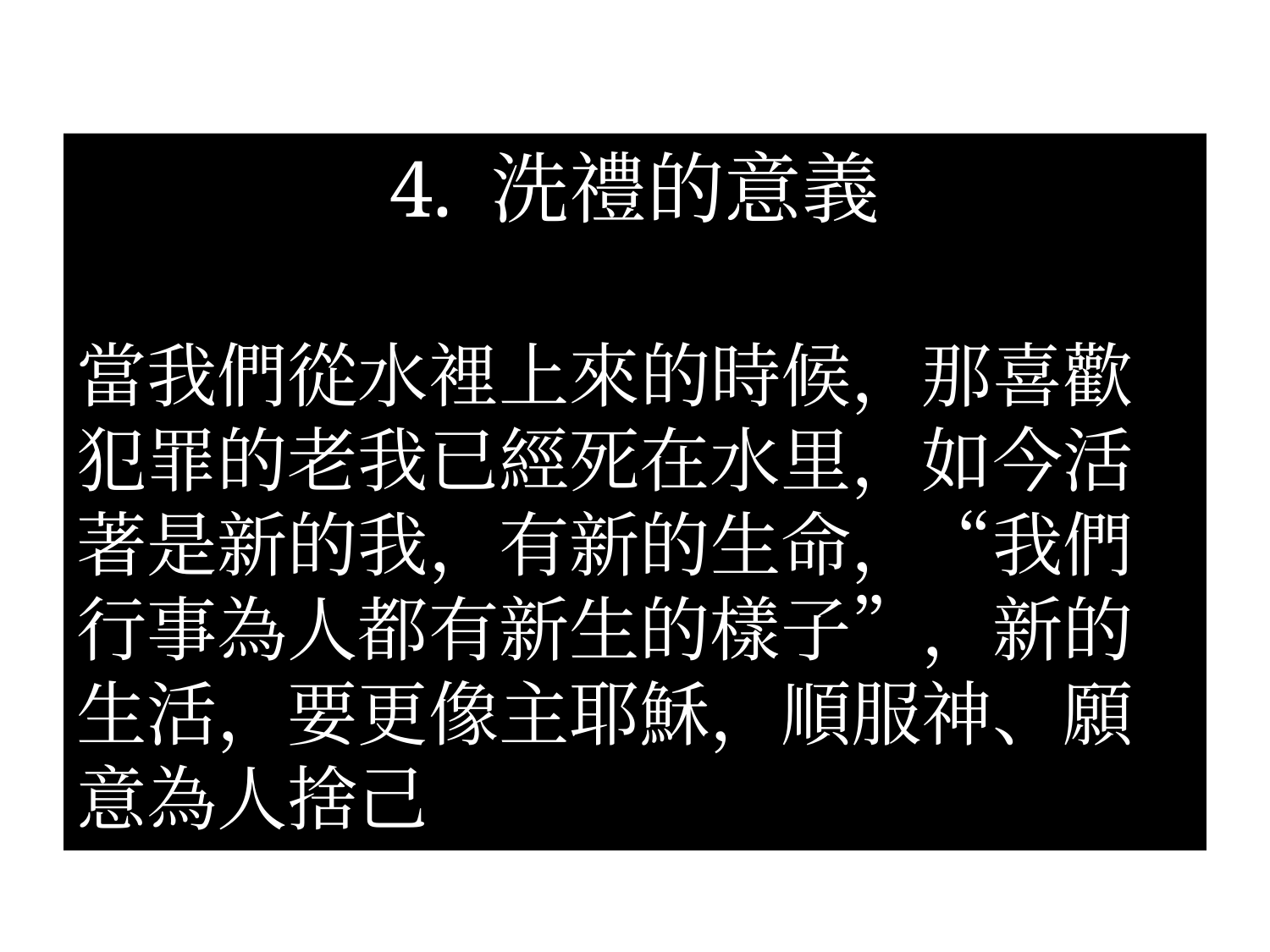

4. 洗禮的意義

當我們從水裡上來的時候，那喜歡犯罪的老我已經死在水里，如今活著是新的我，有新的生命，“我們行事為人都有新生的樣子”，新的生活，要更像主耶穌，順服神、願意為人捨己